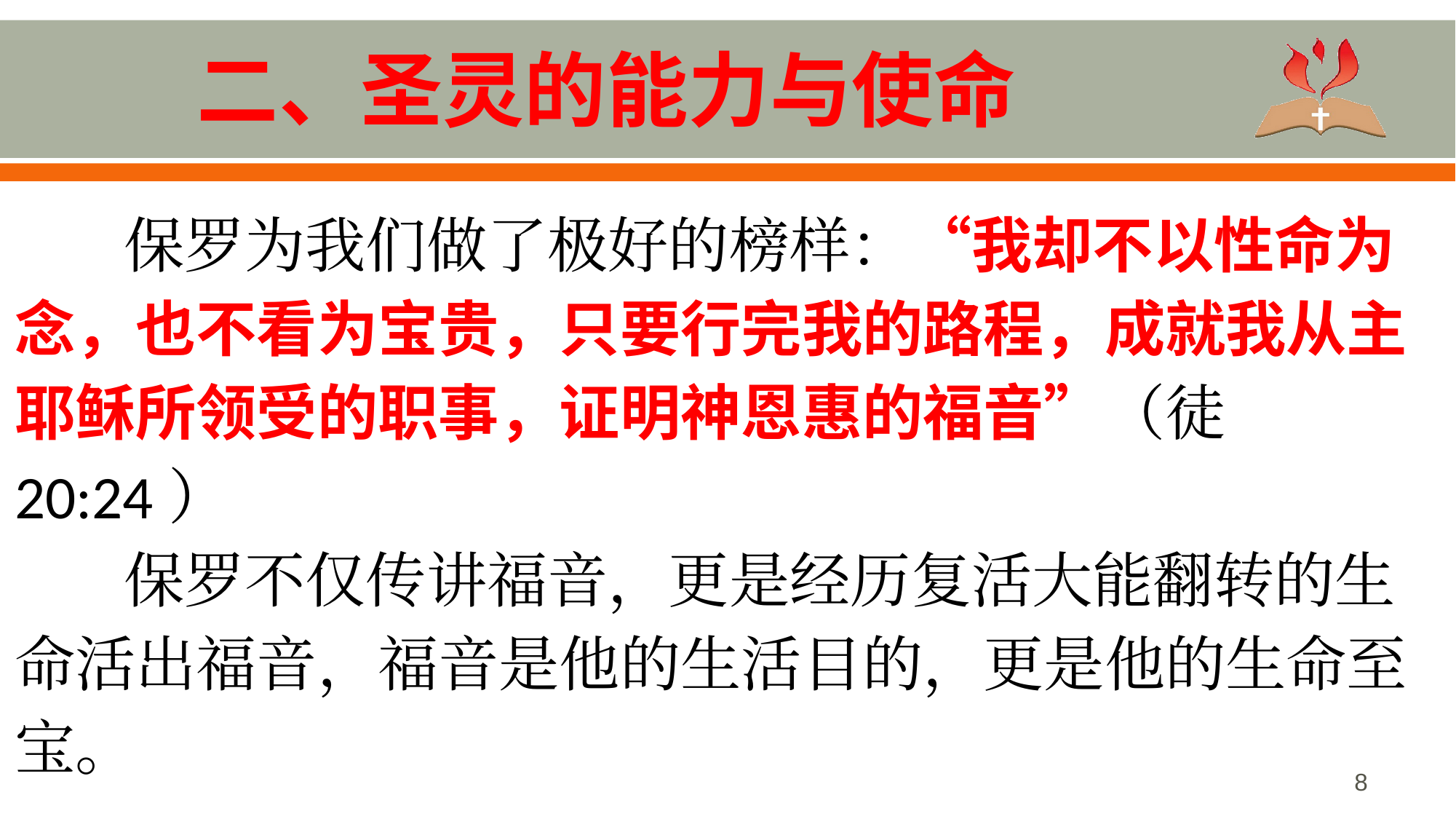

# 二、圣灵的能力与使命
保罗为我们做了极好的榜样：“我却不以性命为念，也不看为宝贵，只要行完我的路程，成就我从主耶稣所领受的职事，证明神恩惠的福音”（徒20:24）
保罗不仅传讲福音，更是经历复活大能翻转的生命活出福音，福音是他的生活目的，更是他的生命至宝。

8